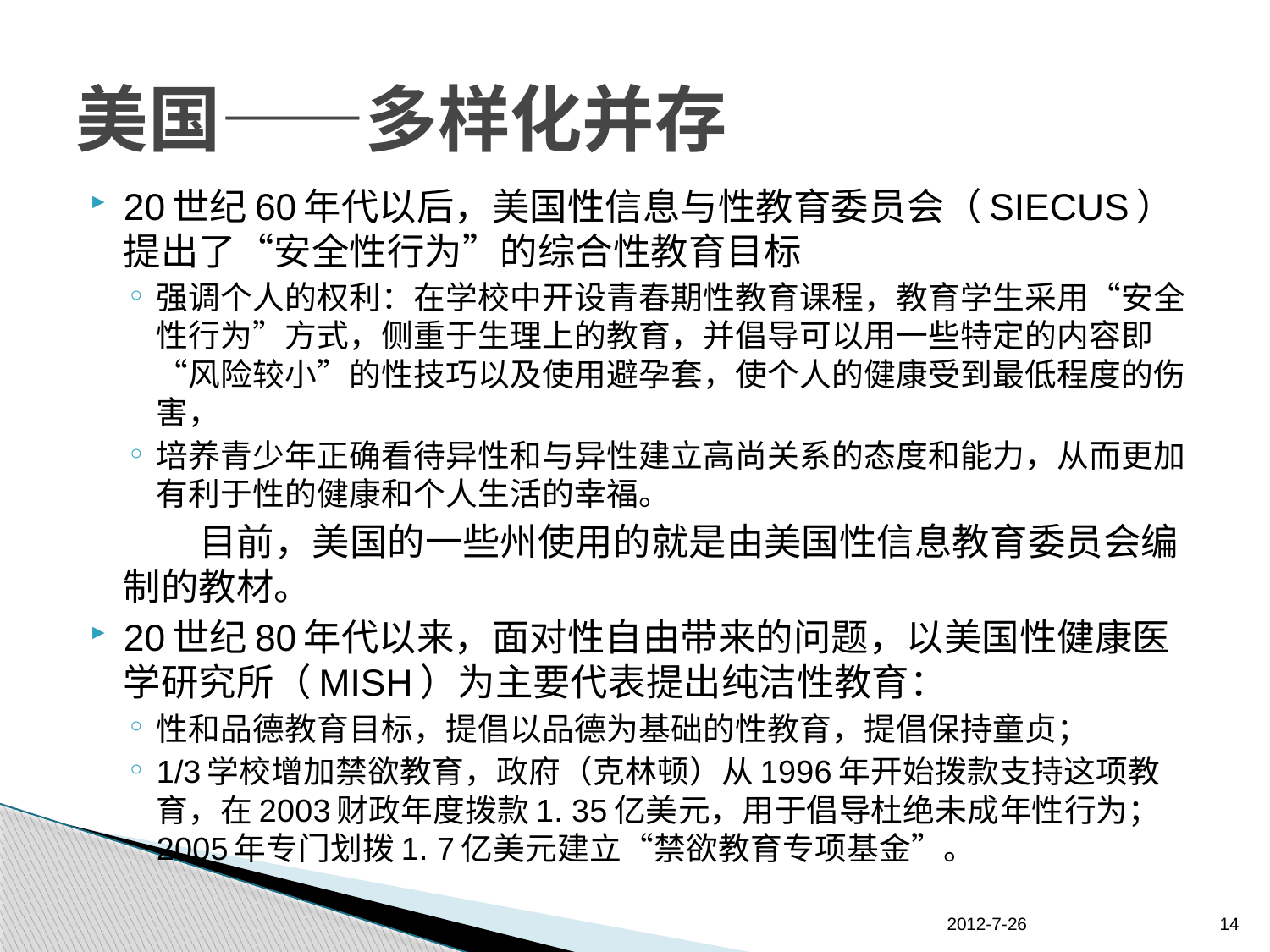

# 美国——多样化并存
20世纪60年代以后，美国性信息与性教育委员会（SIECUS）提出了“安全性行为”的综合性教育目标
强调个人的权利：在学校中开设青春期性教育课程，教育学生采用“安全性行为”方式，侧重于生理上的教育，并倡导可以用一些特定的内容即“风险较小”的性技巧以及使用避孕套，使个人的健康受到最低程度的伤害，
培养青少年正确看待异性和与异性建立高尚关系的态度和能力，从而更加有利于性的健康和个人生活的幸福。
            目前，美国的一些州使用的就是由美国性信息教育委员会编制的教材。
20世纪80年代以来，面对性自由带来的问题，以美国性健康医学研究所（MISH）为主要代表提出纯洁性教育：
性和品德教育目标，提倡以品德为基础的性教育，提倡保持童贞；
1/3学校增加禁欲教育，政府（克林顿）从1996年开始拨款支持这项教育，在2003财政年度拨款1. 35亿美元，用于倡导杜绝未成年性行为；2005年专门划拨1. 7亿美元建立“禁欲教育专项基金”。

2012-7-26
14